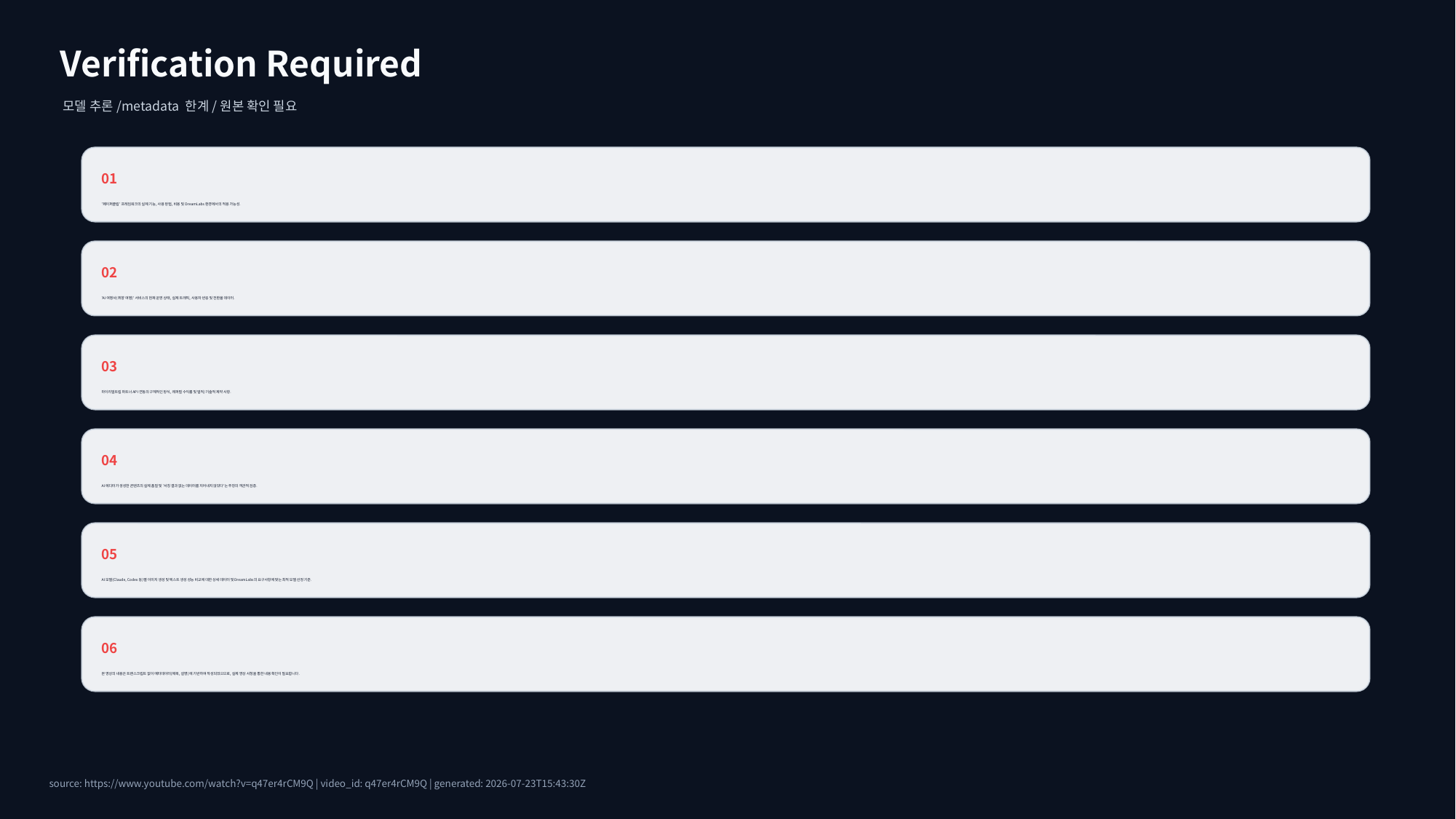

Verification Required
모델 추론/metadata 한계/원본 확인 필요

01
'페이퍼클립' 프레임워크의 실제 기능, 사용 방법, 비용 및 DreamLabs 환경에서의 적용 가능성.

02
'AI 여행사(취향 여행)' 서비스의 현재 운영 상태, 실제 트래픽, 사용자 반응 및 전환율 데이터.

03
마이리얼트립 파트너 API 연동의 구체적인 방식, 레퍼럴 수익률 및 법적/기술적 제약 사항.

04
AI 에디터가 생성한 콘텐츠의 실제 품질 및 '서칭 결과 없는 데이터를 지어내지 않았다'는 주장의 객관적 검증.

05
AI 모델(Claude, Codex 등)별 이미지 생성 및 텍스트 생성 성능 비교에 대한 상세 데이터 및 DreamLabs의 요구사항에 맞는 최적 모델 선정 기준.

06
본 영상의 내용은 트랜스크립트 없이 메타데이터(제목, 설명)에 기반하여 작성되었으므로, 실제 영상 시청을 통한 내용 확인이 필요합니다.
source: https://www.youtube.com/watch?v=q47er4rCM9Q | video_id: q47er4rCM9Q | generated: 2026-07-23T15:43:30Z